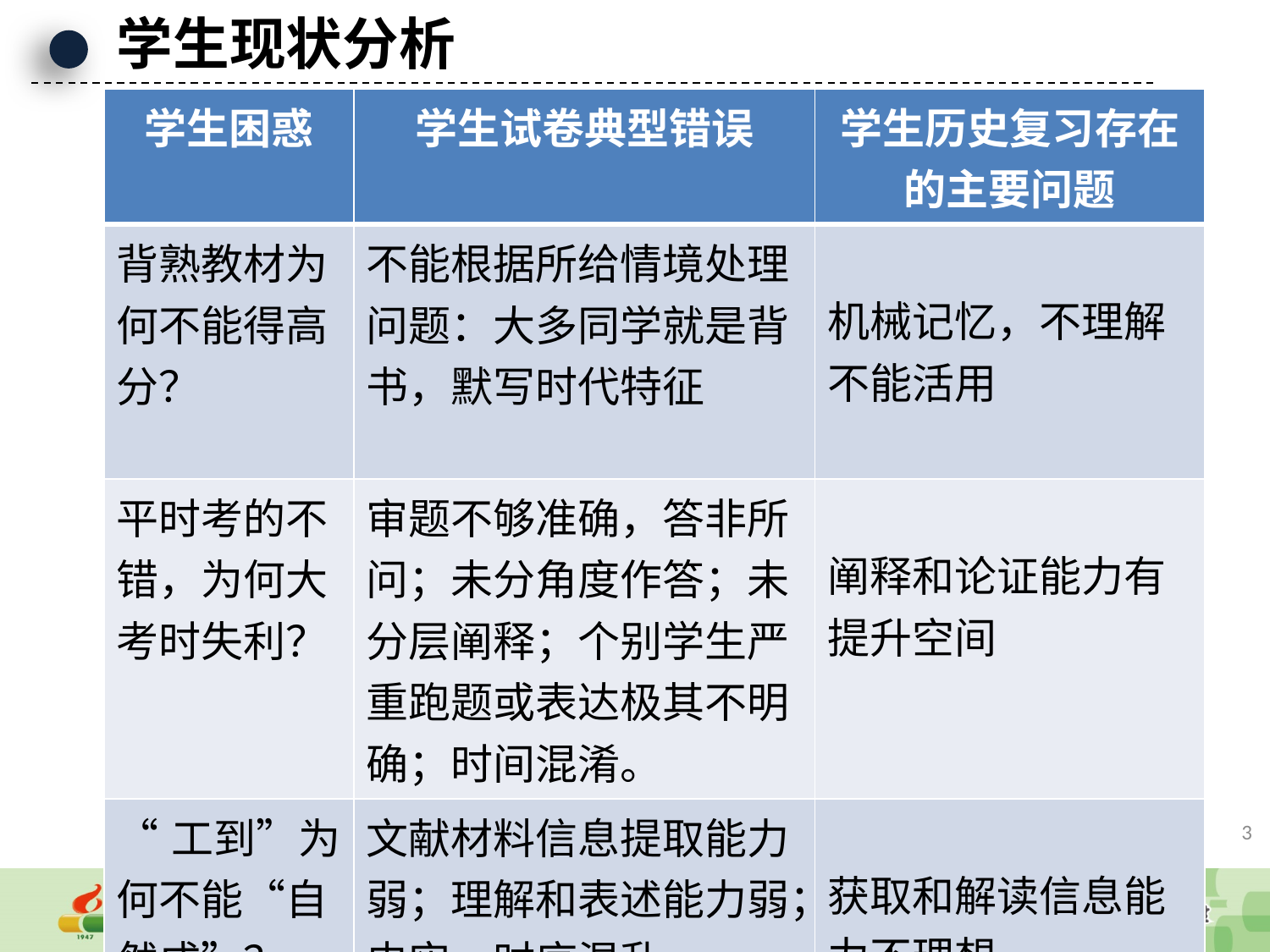

学生现状分析

| 学生困惑 | 学生试卷典型错误 | 学生历史复习存在的主要问题 |
| --- | --- | --- |
| 背熟教材为何不能得高分？ | 不能根据所给情境处理问题：大多同学就是背书，默写时代特征 | 机械记忆，不理解不能活用 |
| 平时考的不错，为何大考时失利？ | 审题不够准确，答非所问；未分角度作答；未分层阐释；个别学生严重跑题或表达极其不明确；时间混淆。 | 阐释和论证能力有提升空间 |
| “工到”为何不能“自然成”？ | 文献材料信息提取能力弱；理解和表述能力弱；史实、时序混乱 | 获取和解读信息能力不理想 |
3